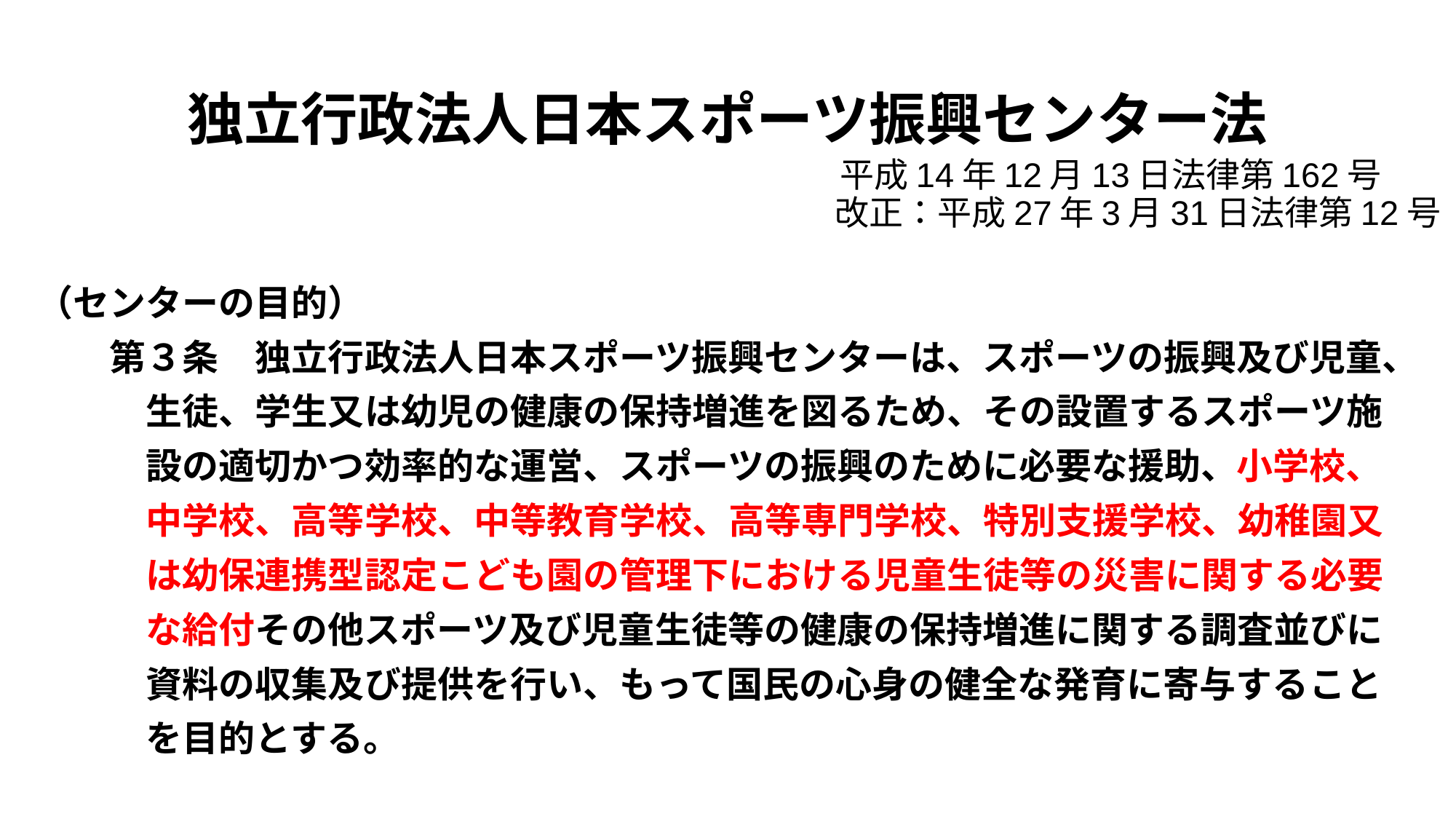

# 独立行政法人日本スポーツ振興センター法 　　　　　　　　　　　　　　 　　　　　平成14年12月13日法律第162号 　　　　　　　　　　　　　　　　　　　　　　　　改正：平成27年3月31日法律第12号
（センターの目的）
　　第３条　独立行政法人日本スポーツ振興センターは、スポーツの振興及び児童、
　　　生徒、学生又は幼児の健康の保持増進を図るため、その設置するスポーツ施
　　　設の適切かつ効率的な運営、スポーツの振興のために必要な援助、小学校、
　　　中学校、高等学校、中等教育学校、高等専門学校、特別支援学校、幼稚園又
　　　は幼保連携型認定こども園の管理下における児童生徒等の災害に関する必要
　　　な給付その他スポーツ及び児童生徒等の健康の保持増進に関する調査並びに
　　　資料の収集及び提供を行い、もって国民の心身の健全な発育に寄与すること
　　　を目的とする。